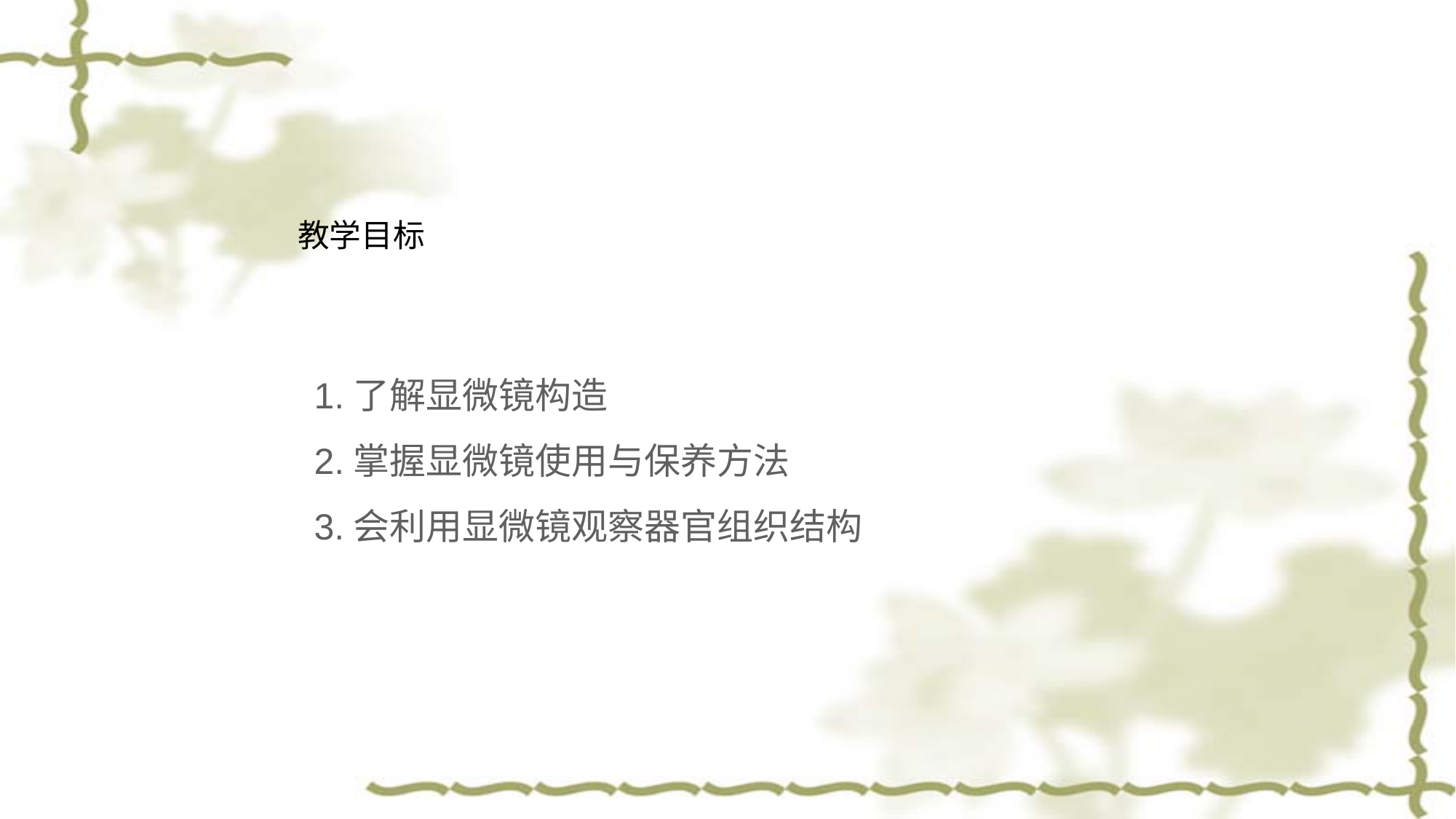

教学目标
1.了解显微镜构造
2.掌握显微镜使用与保养方法
3.会利用显微镜观察器官组织结构